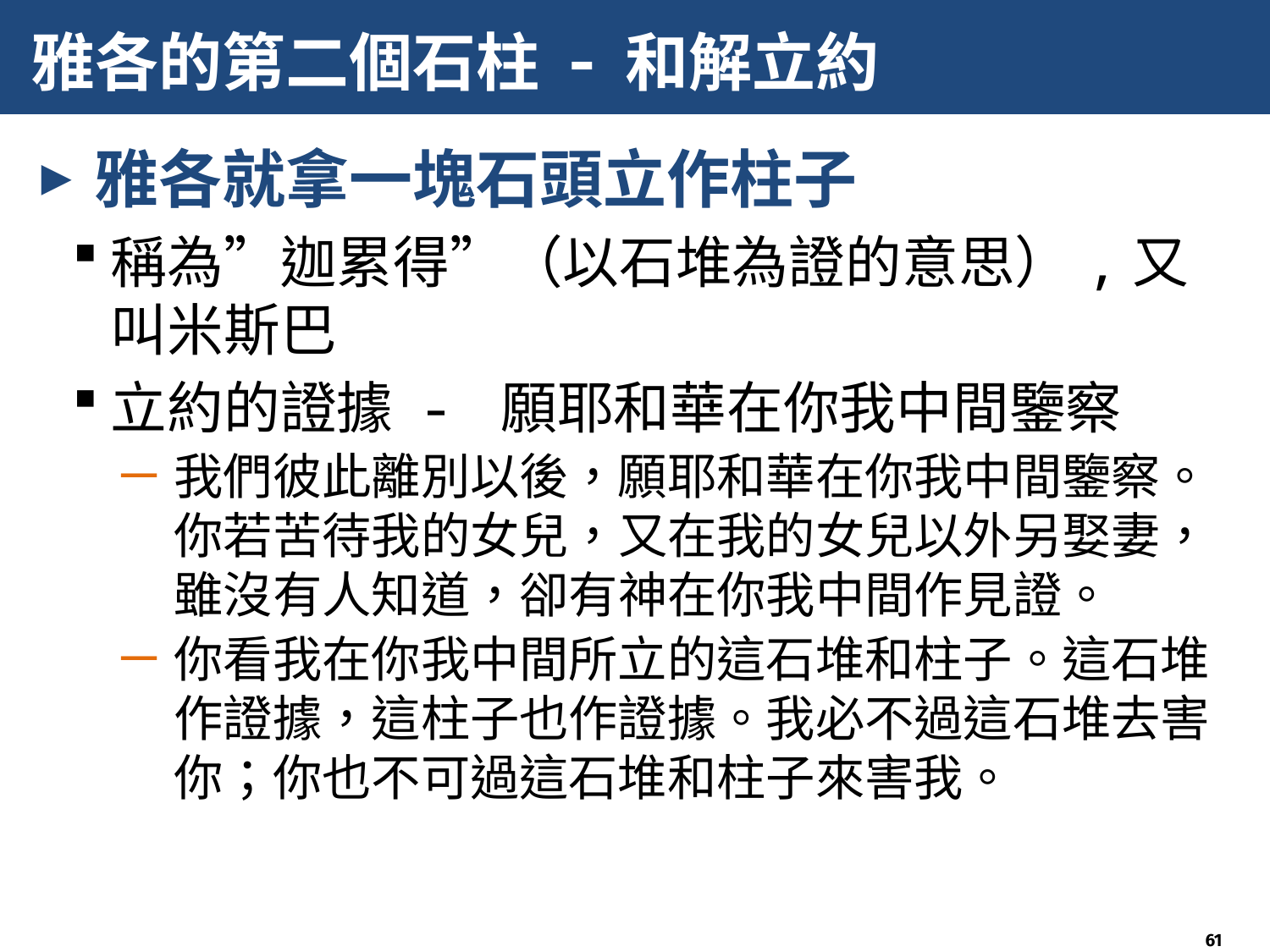

# 雅各的第二個石柱 - 和解立約
雅各就拿一塊石頭立作柱子
稱為”迦累得”（以石堆為證的意思）,又叫米斯巴
立約的證據 - 願耶和華在你我中間鑒察
我們彼此離別以後，願耶和華在你我中間鑒察。你若苦待我的女兒，又在我的女兒以外另娶妻，雖沒有人知道，卻有神在你我中間作見證。
你看我在你我中間所立的這石堆和柱子。這石堆作證據，這柱子也作證據。我必不過這石堆去害你；你也不可過這石堆和柱子來害我。